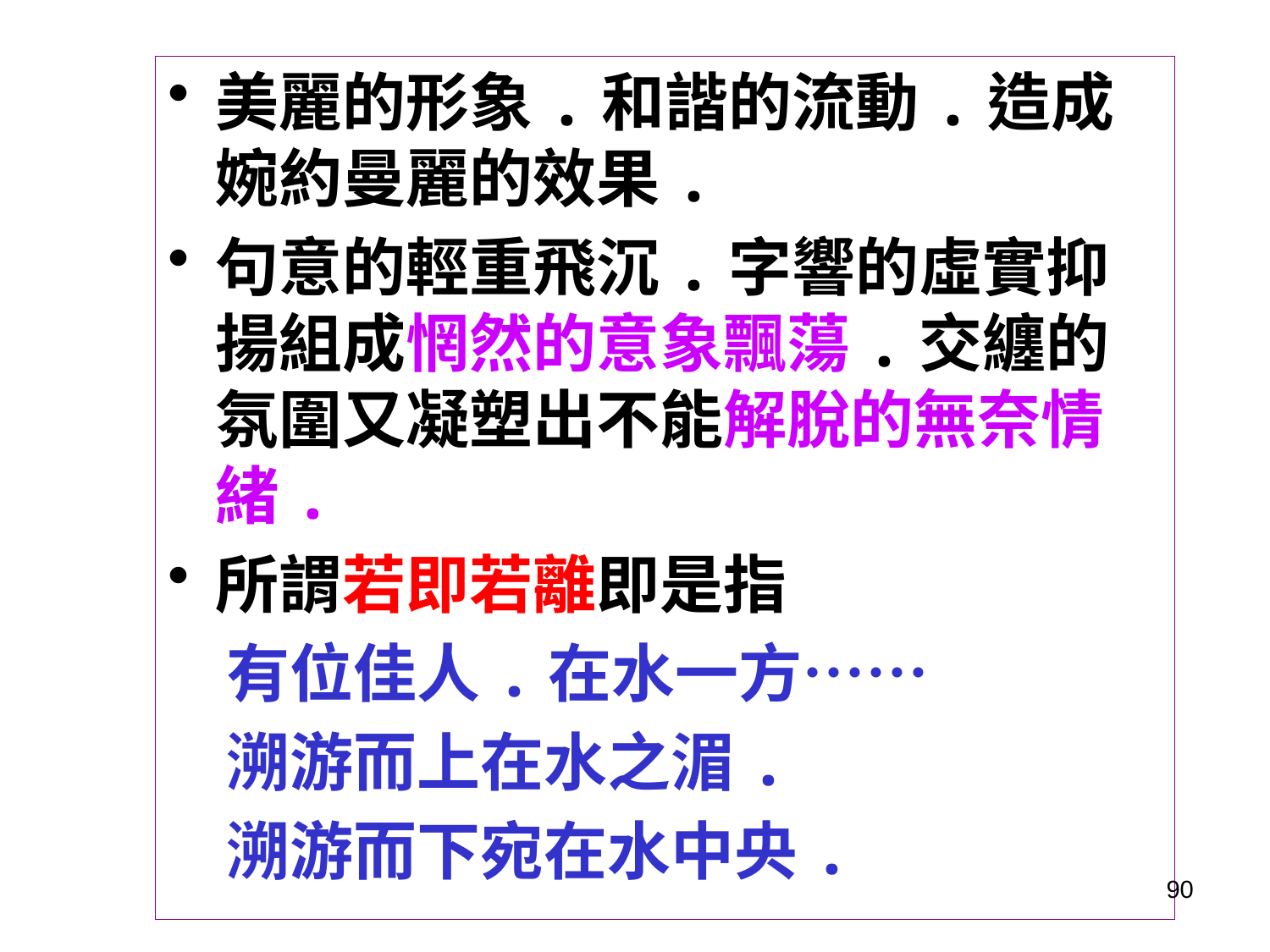

美麗的形象.和諧的流動.造成婉約曼麗的效果.
句意的輕重飛沉.字響的虛實抑揚組成惘然的意象飄蕩.交纏的氛圍又凝塑出不能解脫的無奈情緒.
所謂若即若離即是指
   有位佳人.在水一方……
   溯游而上在水之湄.
   溯游而下宛在水中央.

90